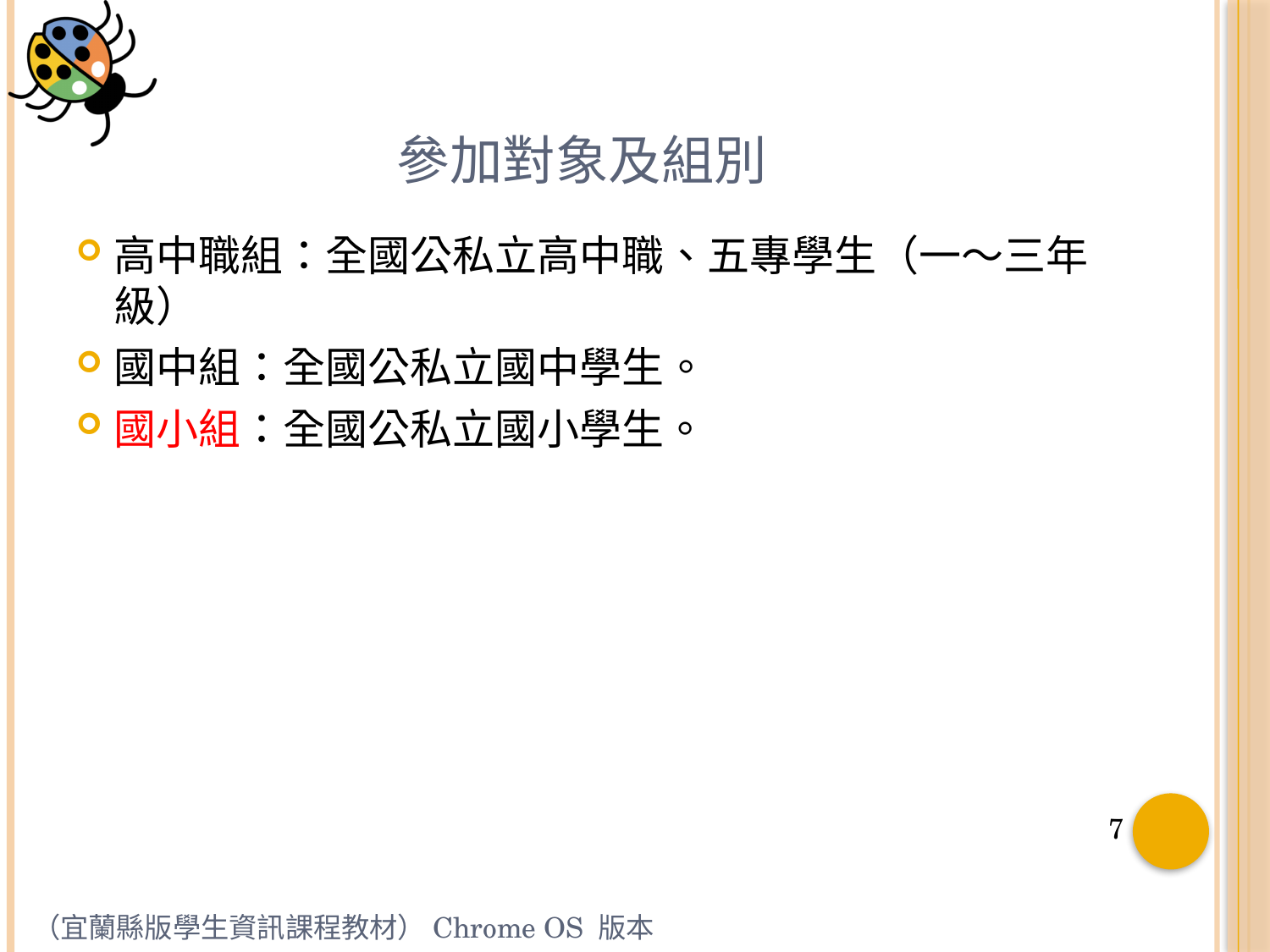

# 參加對象及組別
高中職組：全國公私立高中職、五專學生（一～三年級）
國中組：全國公私立國中學生。
國小組：全國公私立國小學生。
（宜蘭縣版學生資訊課程教材）Chrome OS 版本